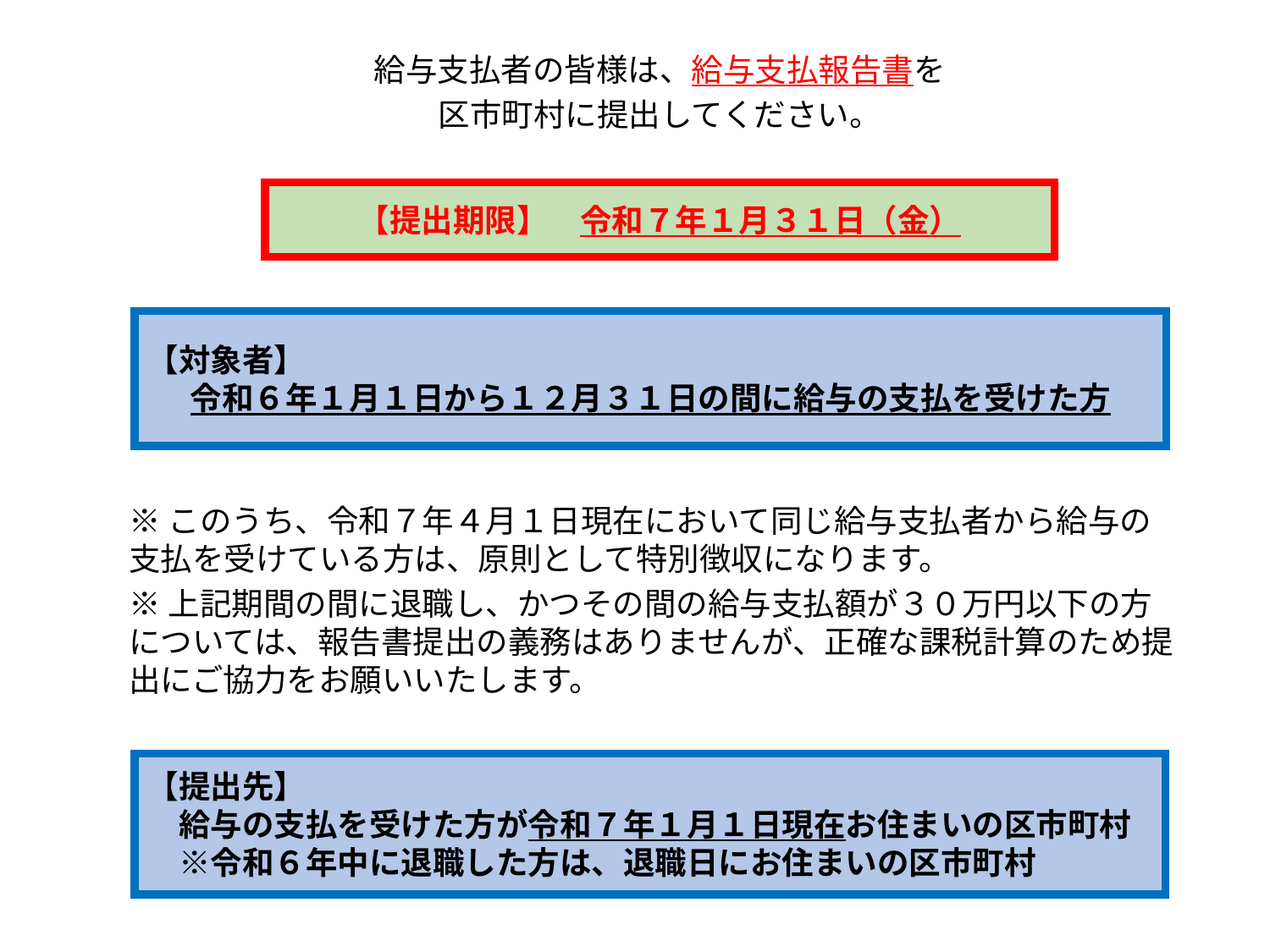

給与支払者の皆様は、給与支払報告書を
区市町村に提出してください。
【提出期限】　令和７年１月３１日（金）
【対象者】
令和６年１月１日から１２月３１日の間に給与の支払を受けた方
※このうち、令和７年４月１日現在において同じ給与支払者から給与の支払を受けている方は、原則として特別徴収になります。
※上記期間の間に退職し、かつその間の給与支払額が３０万円以下の方については、報告書提出の義務はありませんが、正確な課税計算のため提出にご協力をお願いいたします。
【提出先】
　給与の支払を受けた方が令和７年１月１日現在お住まいの区市町村
　※令和６年中に退職した方は、退職日にお住まいの区市町村